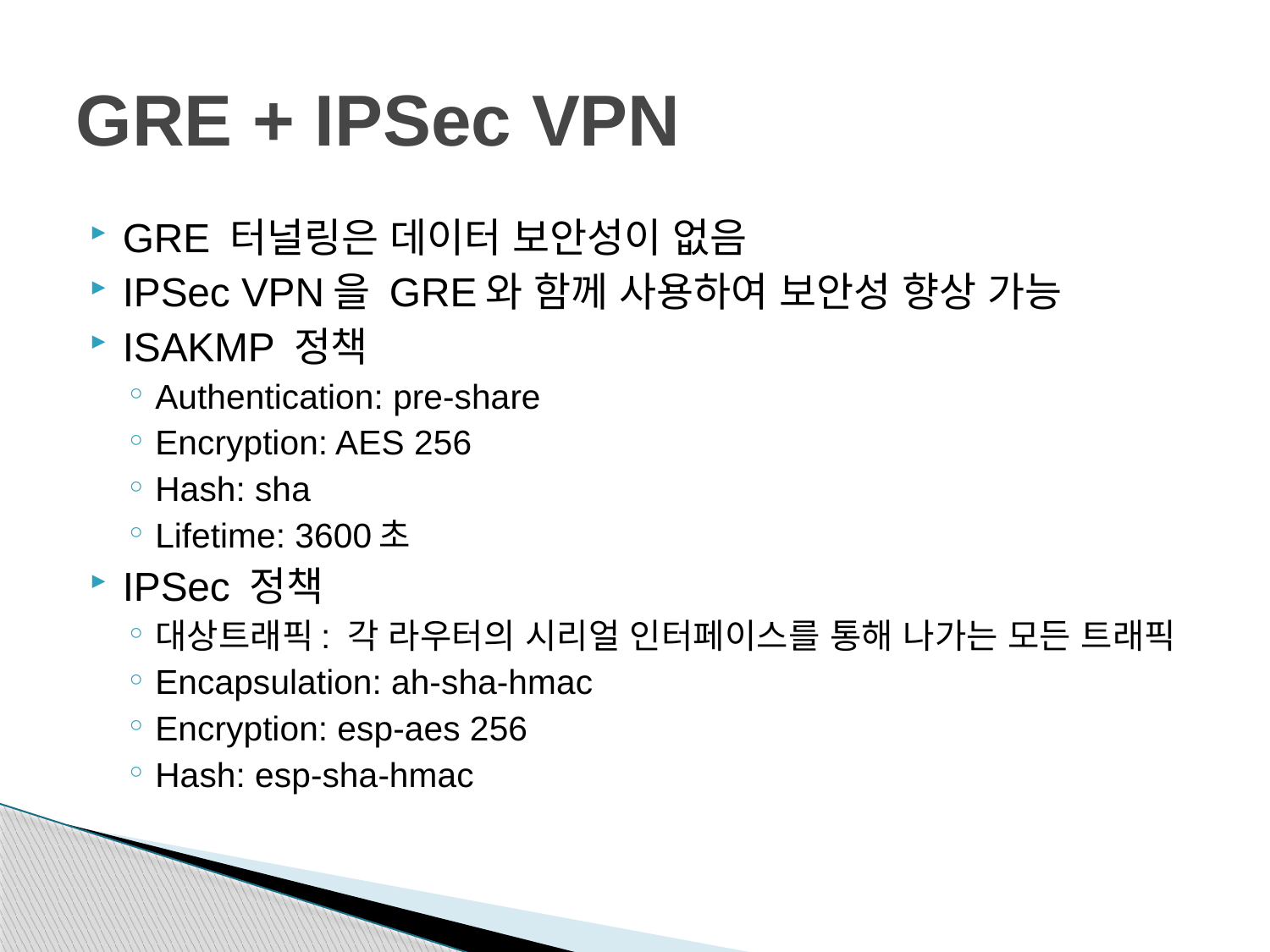

# GRE + IPSec VPN
GRE 터널링은 데이터 보안성이 없음
IPSec VPN을 GRE와 함께 사용하여 보안성 향상 가능
ISAKMP 정책
Authentication: pre-share
Encryption: AES 256
Hash: sha
Lifetime: 3600초
IPSec 정책
대상트래픽: 각 라우터의 시리얼 인터페이스를 통해 나가는 모든 트래픽
Encapsulation: ah-sha-hmac
Encryption: esp-aes 256
Hash: esp-sha-hmac